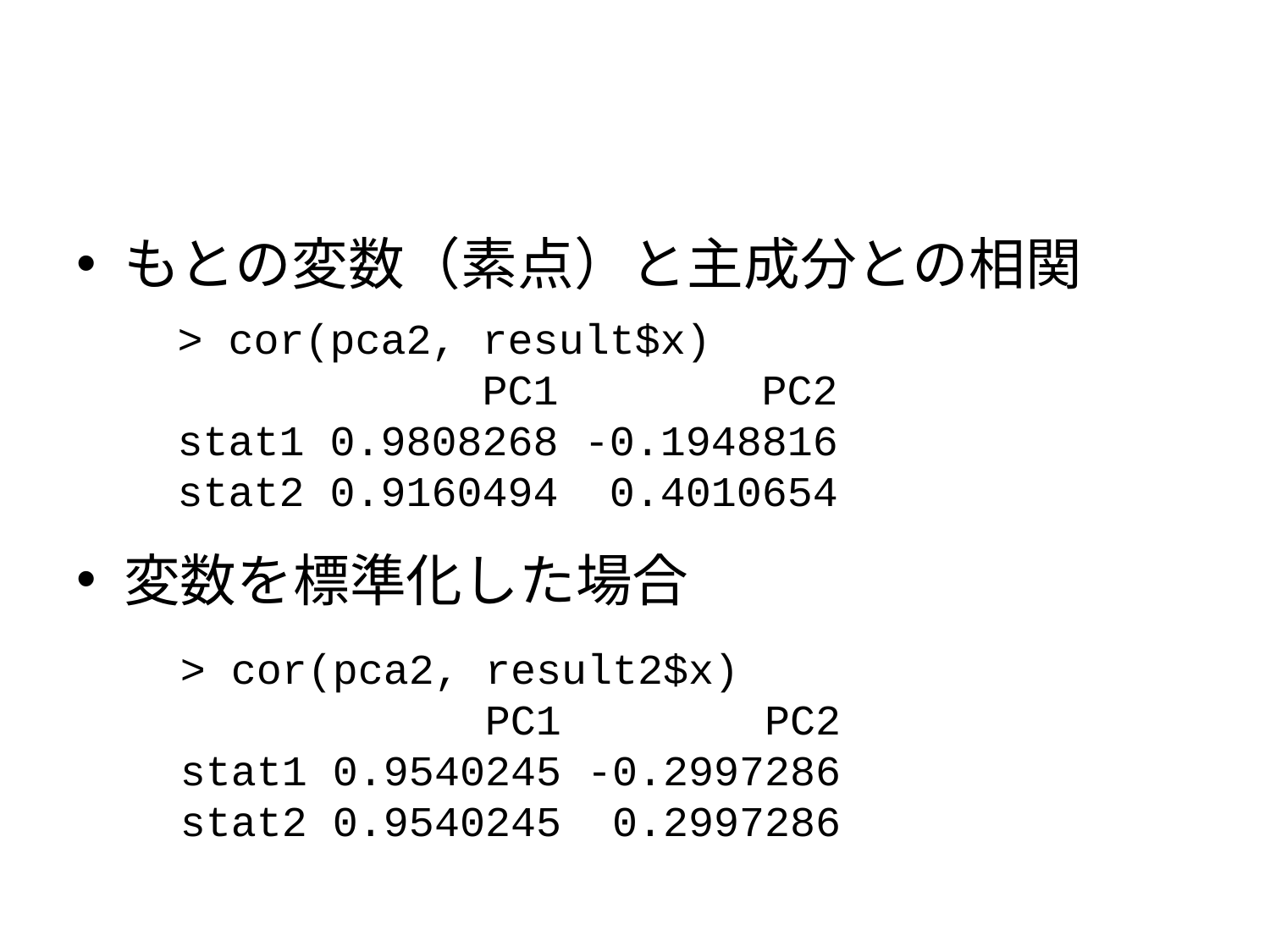

#
もとの変数（素点）と主成分との相関

変数を標準化した場合
> cor(pca2, result$x)
            PC1        PC2
stat1 0.9808268 -0.1948816
stat2 0.9160494  0.4010654
> cor(pca2, result2$x)
            PC1        PC2
stat1 0.9540245 -0.2997286
stat2 0.9540245  0.2997286